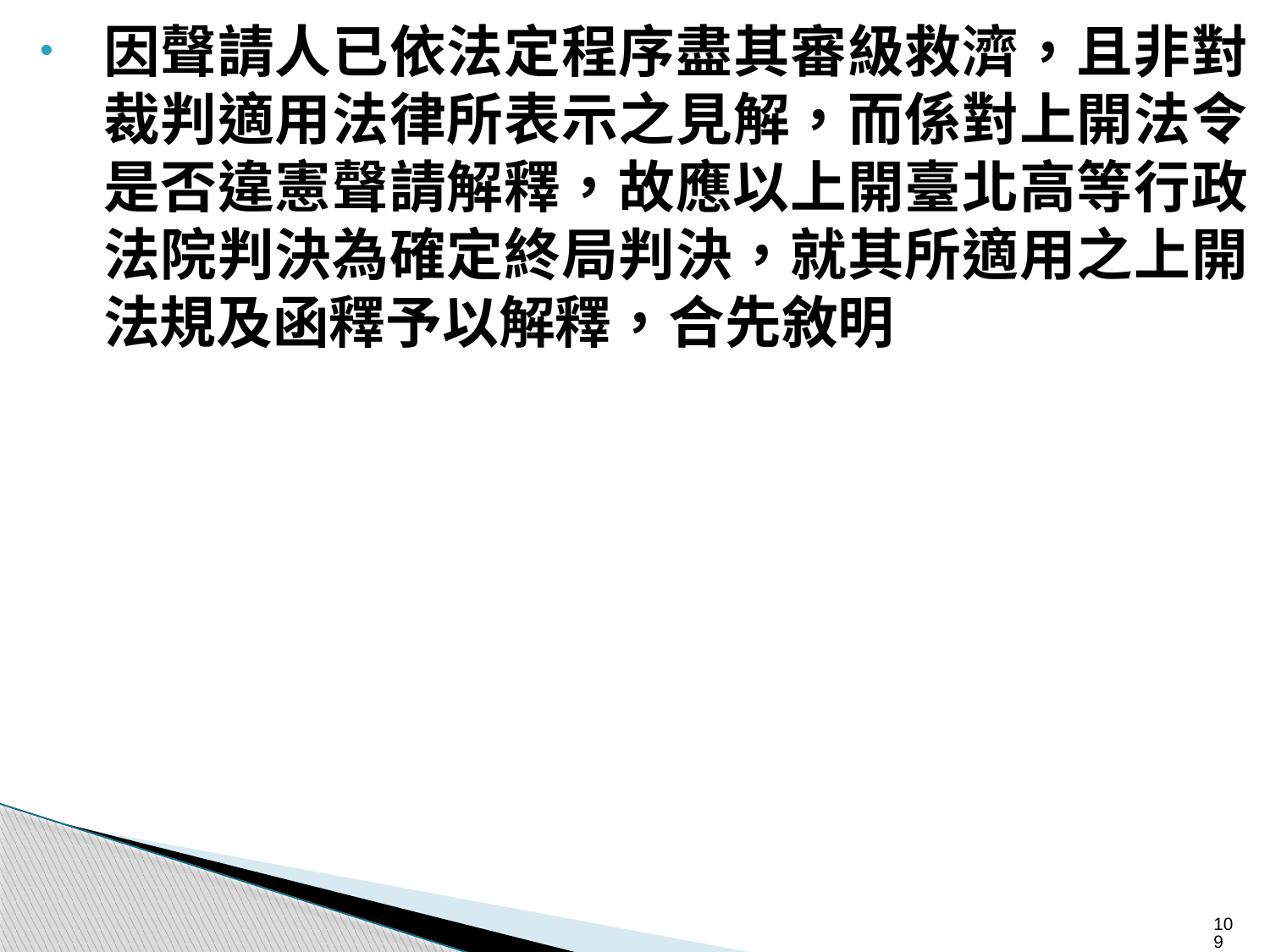

因聲請人已依法定程序盡其審級救濟，且非對裁判適用法律所表示之見解，而係對上開法令是否違憲聲請解釋，故應以上開臺北高等行政法院判決為確定終局判決，就其所適用之上開法規及函釋予以解釋，合先敘明

109